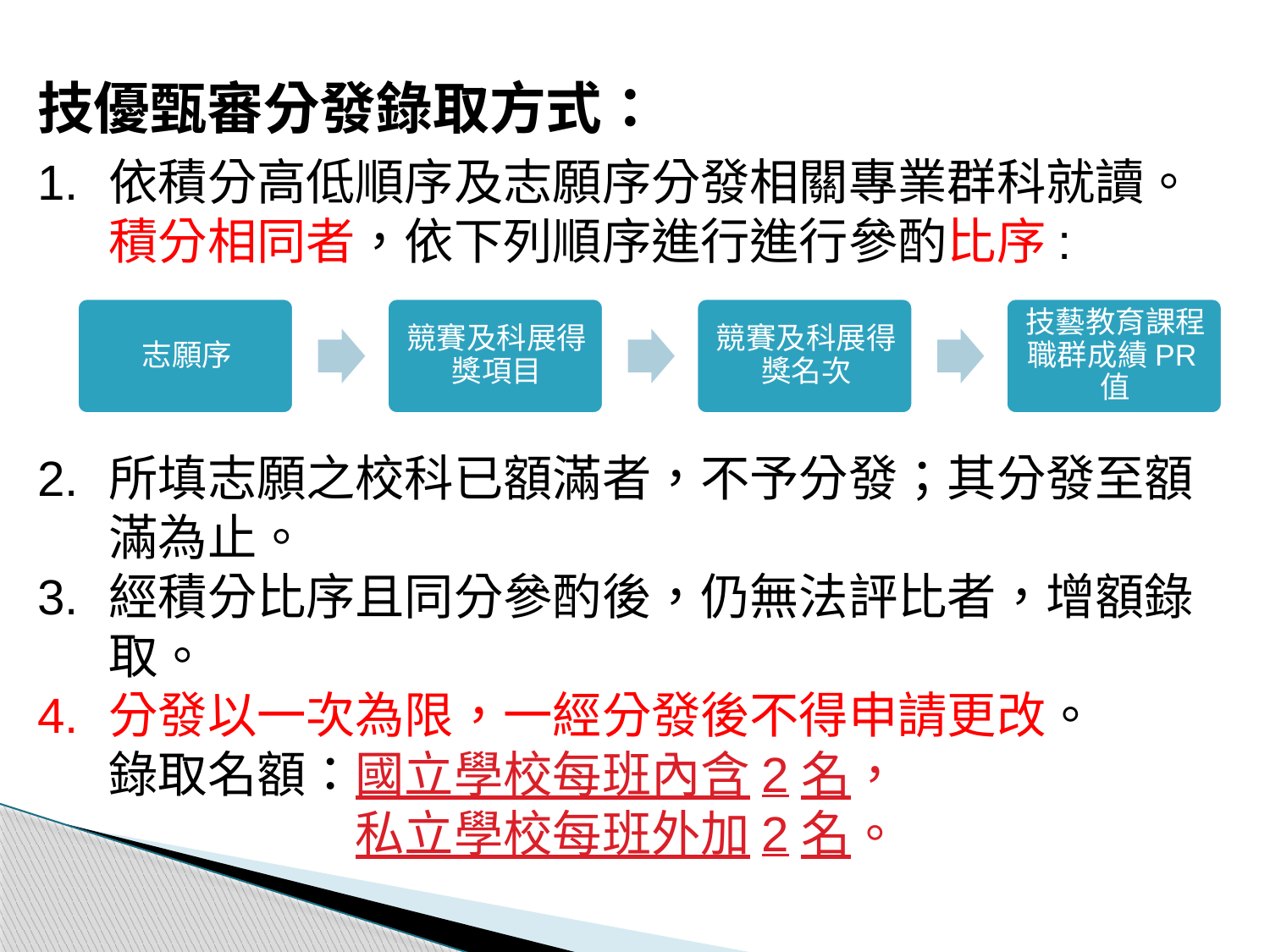

技優甄審分發錄取方式：
依積分高低順序及志願序分發相關專業群科就讀。
積分相同者，依下列順序進行進行參酌比序:

所填志願之校科已額滿者，不予分發；其分發至額滿為止。
經積分比序且同分參酌後，仍無法評比者，增額錄取。
分發以一次為限，一經分發後不得申請更改。
錄取名額：國立學校每班內含2名，
　　　　　私立學校每班外加2名。
志願序

競賽及科展得獎項目

競賽及科展得獎名次

技藝教育課程職群成績PR值